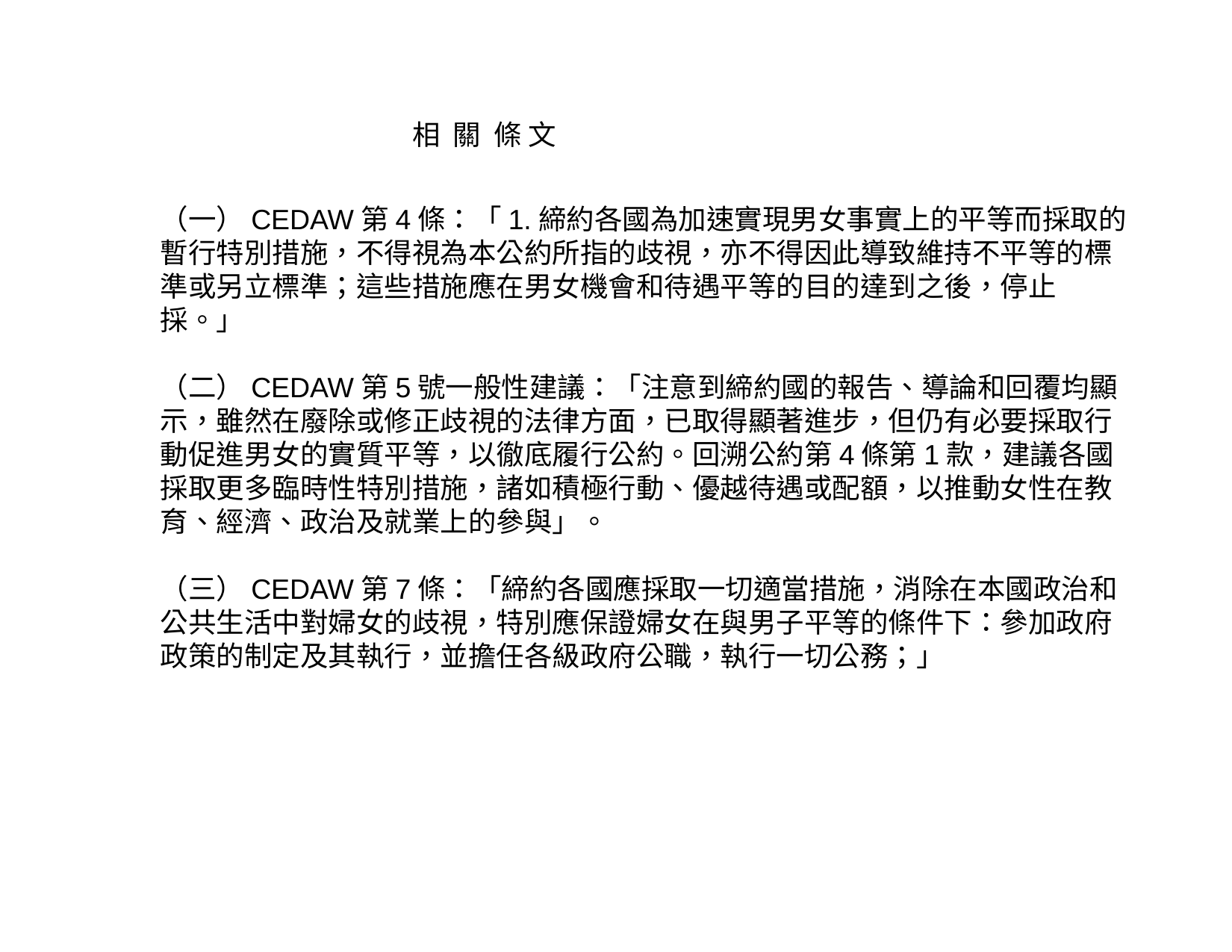

相  關  條 文

（一）CEDAW第4條：「1.締約各國為加速實現男女事實上的平等而採取的暫行特別措施，不得視為本公約所指的歧視，亦不得因此導致維持不平等的標準或另立標準；這些措施應在男女機會和待遇平等的目的達到之後，停止採。」

（二）CEDAW第5號一般性建議：「注意到締約國的報告、導論和回覆均顯示，雖然在廢除或修正歧視的法律方面，已取得顯著進步，但仍有必要採取行動促進男女的實質平等，以徹底履行公約。回溯公約第4條第1款，建議各國採取更多臨時性特別措施，諸如積極行動、優越待遇或配額，以推動女性在教育、經濟、政治及就業上的參與」。

（三）CEDAW第7條：「締約各國應採取一切適當措施，消除在本國政治和公共生活中對婦女的歧視，特別應保證婦女在與男子平等的條件下：參加政府政策的制定及其執行，並擔任各級政府公職，執行一切公務；」